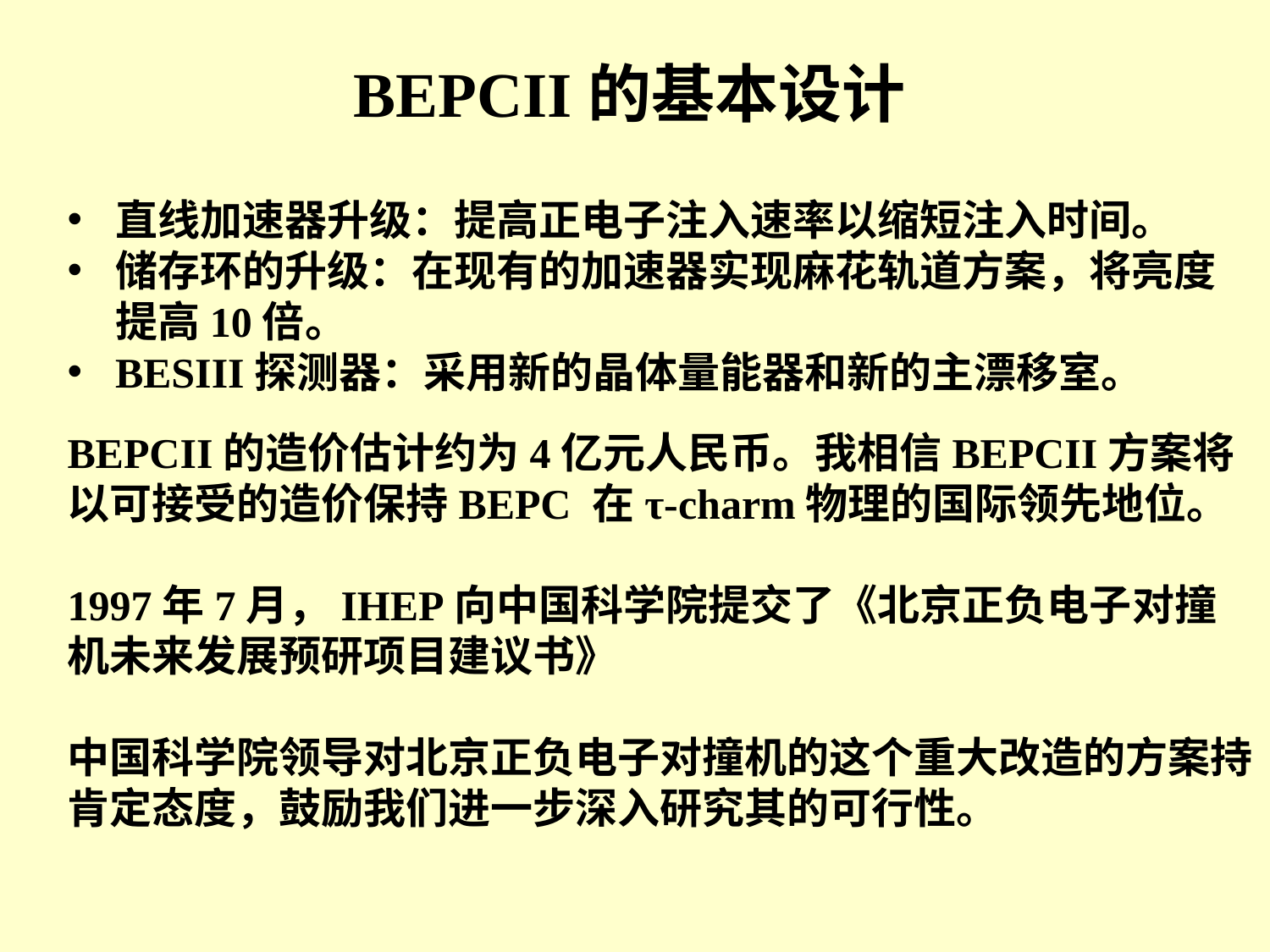

# BEPCII的基本设计

直线加速器升级：提高正电子注入速率以缩短注入时间。
储存环的升级：在现有的加速器实现麻花轨道方案，将亮度提高10倍。
BESIII探测器：采用新的晶体量能器和新的主漂移室。

BEPCII的造价估计约为4亿元人民币。我相信BEPCII方案将以可接受的造价保持BEPC 在τ-charm物理的国际领先地位。

1997年7月，IHEP向中国科学院提交了《北京正负电子对撞机未来发展预研项目建议书》

中国科学院领导对北京正负电子对撞机的这个重大改造的方案持肯定态度，鼓励我们进一步深入研究其的可行性。